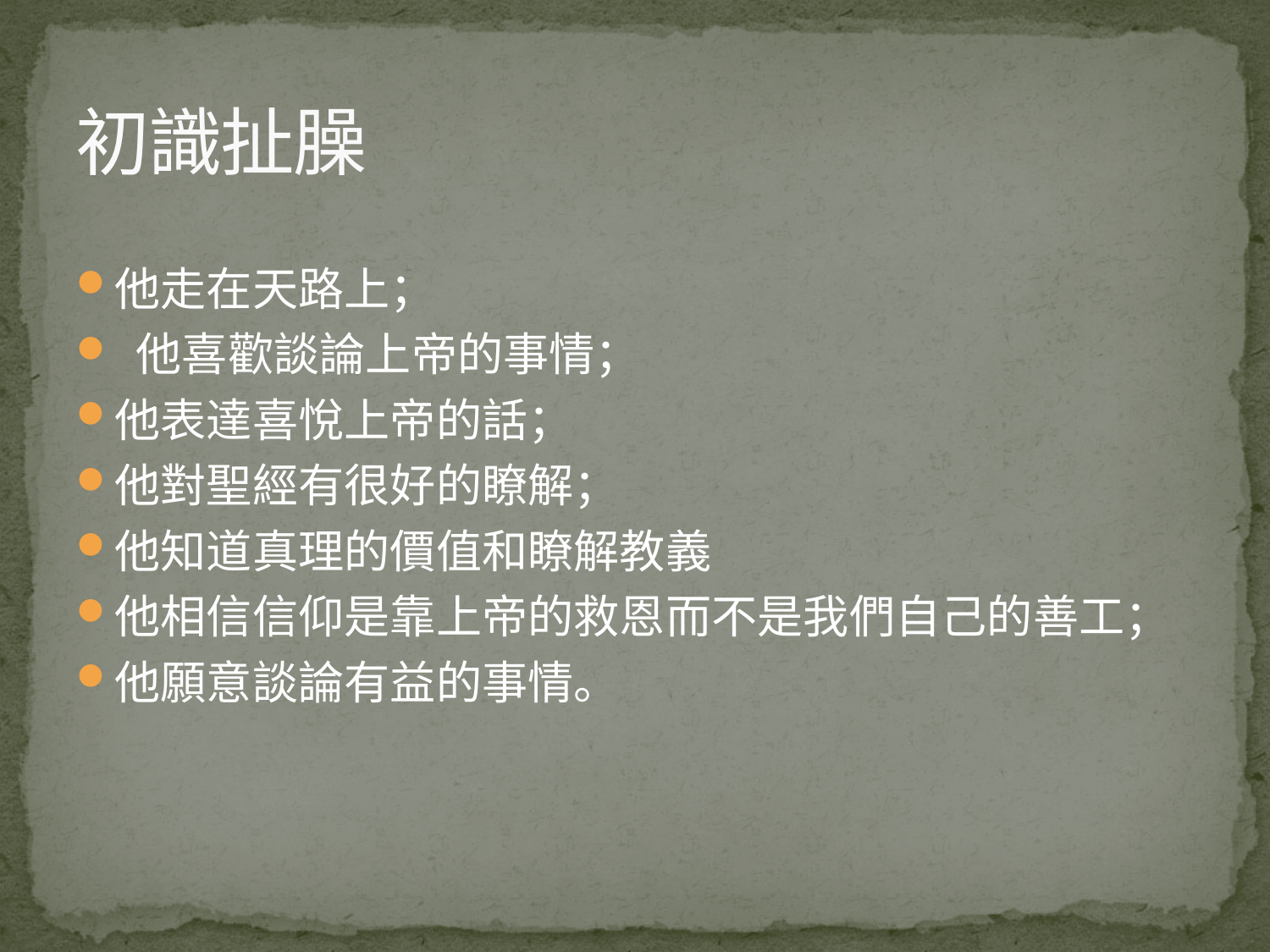

# 初識扯臊
他走在天路上；
 他喜歡談論上帝的事情；
他表達喜悅上帝的話；
他對聖經有很好的瞭解；
他知道真理的價值和瞭解教義
他相信信仰是靠上帝的救恩而不是我們自己的善工；
他願意談論有益的事情。